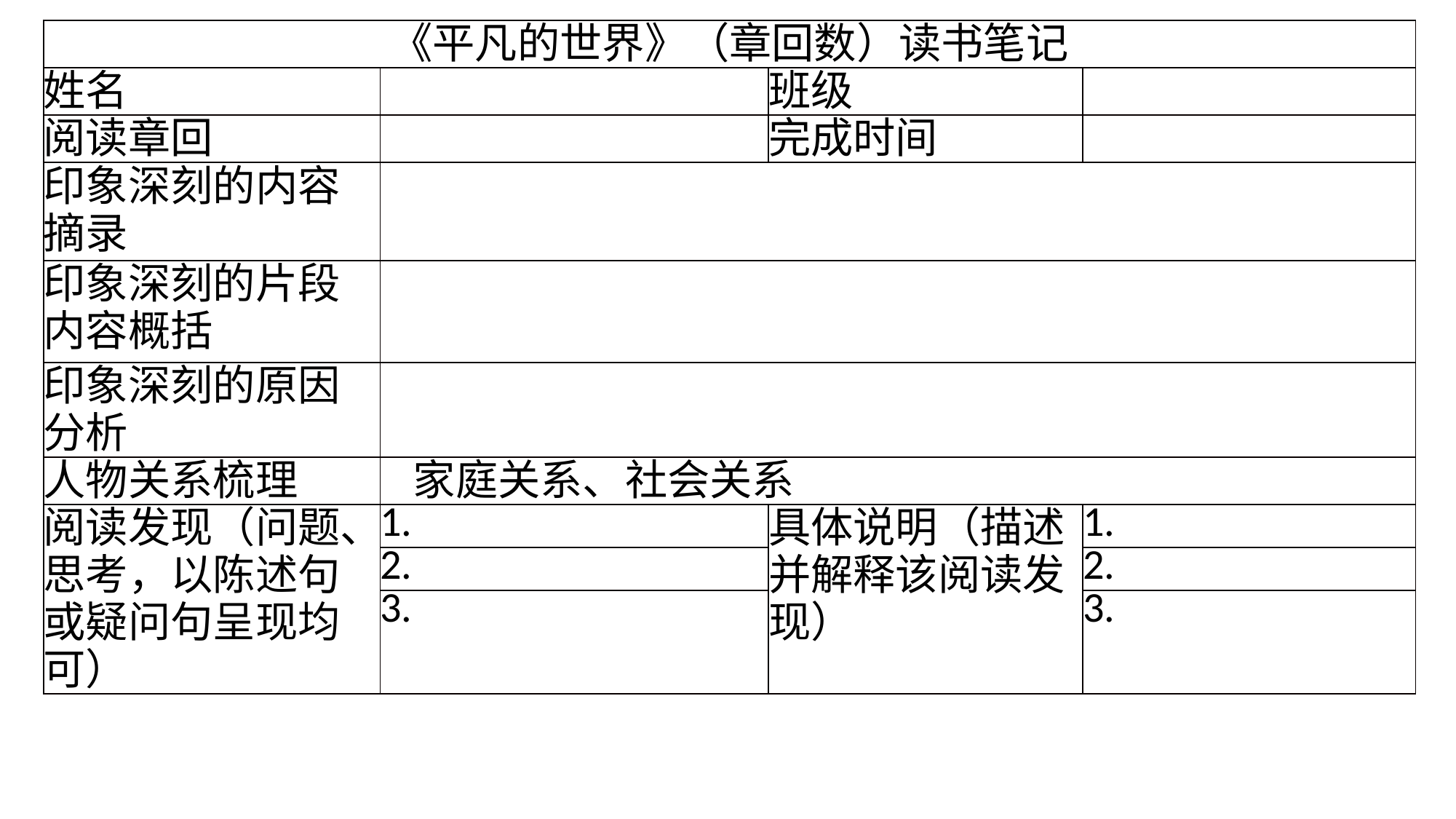

| 《平凡的世界》（章回数）读书笔记 |  |  |  |
| --- | --- | --- | --- |
| 姓名 |  | 班级 |  |
| 阅读章回 |  | 完成时间 |  |
| 印象深刻的内容摘录 |  |  |  |
| 印象深刻的片段内容概括 |  |  |  |
| 印象深刻的原因分析 |  |  |  |
| 人物关系梳理 | 家庭关系、社会关系 |  |  |
| 阅读发现（问题、思考，以陈述句或疑问句呈现均可） | 1. | 具体说明（描述并解释该阅读发现） | 1. |
|  | 2. |  | 2. |
|  | 3. |  | 3. |